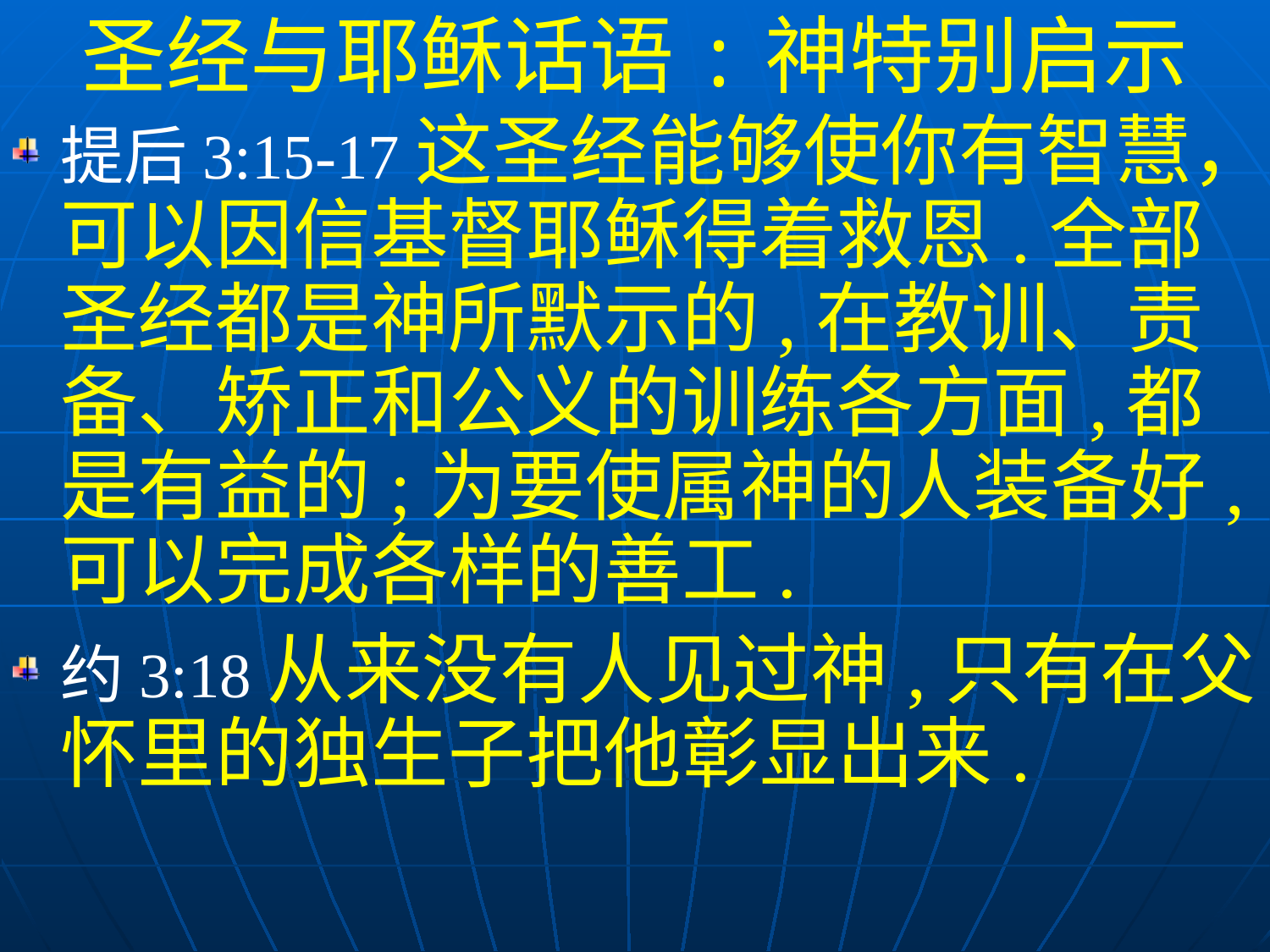

圣经与耶稣话语:神特别启示
提后3:15-17这圣经能够使你有智慧，可以因信基督耶稣得着救恩.全部圣经都是神所默示的,在教训、责备、矫正和公义的训练各方面,都是有益的;为要使属神的人装备好,可以完成各样的善工.
约3:18从来没有人见过神,只有在父怀里的独生子把他彰显出来.